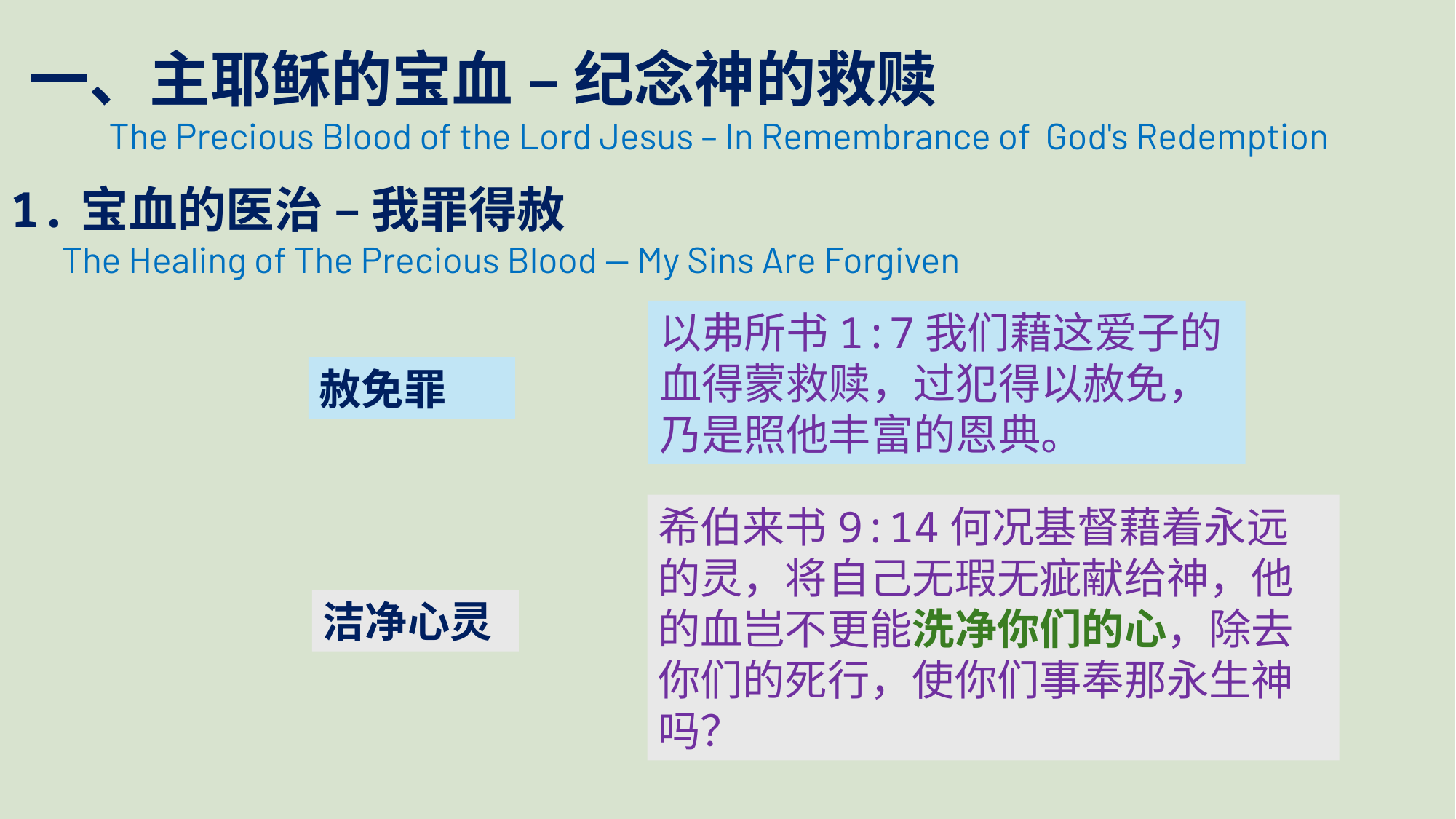

一、主耶稣的宝血 – 纪念神的救赎
           The Precious Blood of the Lord Jesus – In Remembrance of  God's Redemption
1.宝血的医治 – 我罪得赦
       The Healing of The Precious Blood — My Sins Are Forgiven
以弗所书1:7我们藉这爱子的血得蒙救赎，过犯得以赦免，乃是照他丰富的恩典。
赦免罪
希伯来书9:14何况基督藉着永远的灵，将自己无瑕无疵献给神，他的血岂不更能洗净你们的心，除去你们的死行，使你们事奉那永生神吗？
洁净心灵